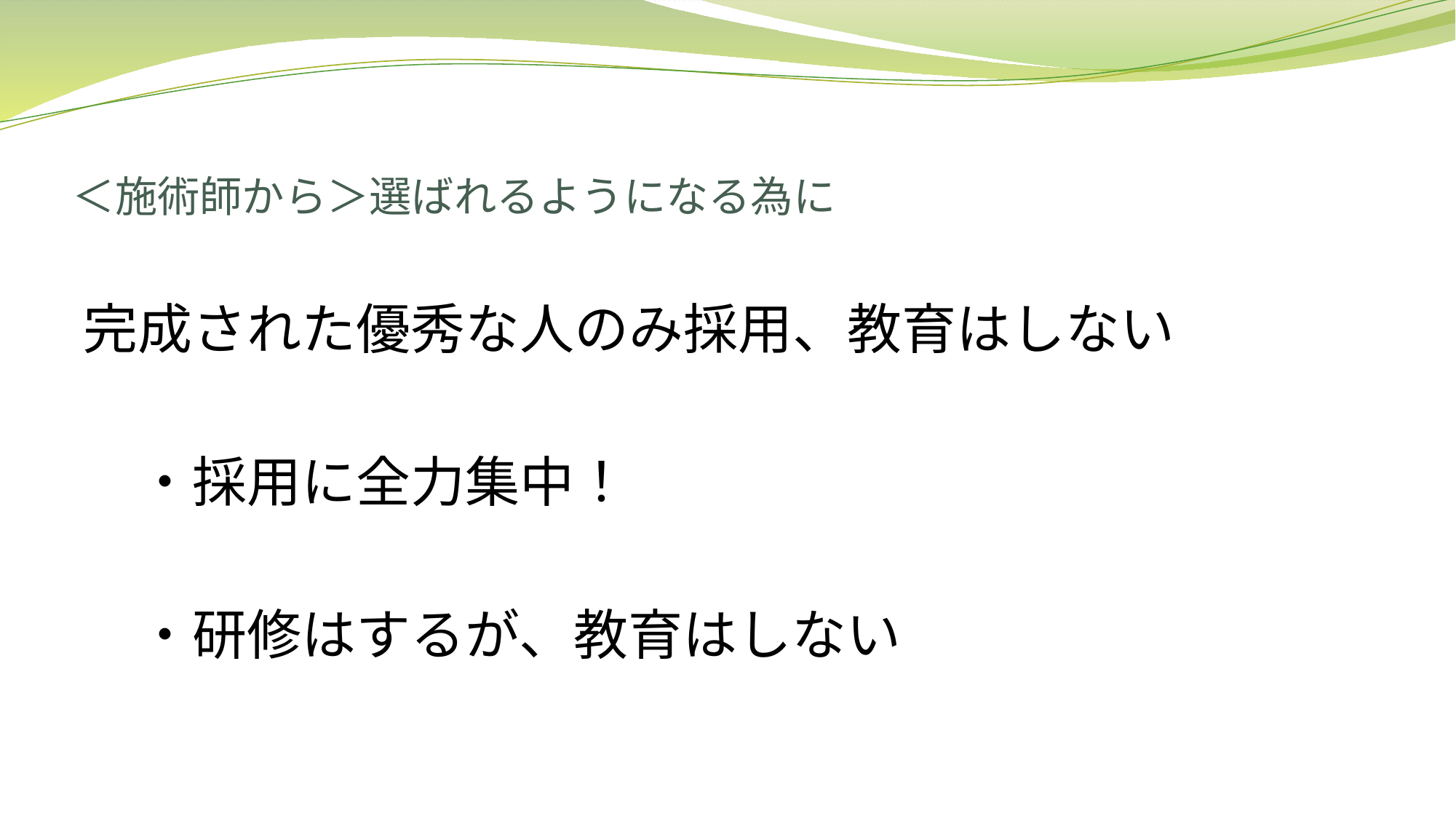

# ＜施術師から＞選ばれるようになる為に

完成された優秀な人のみ採用、教育はしない

　・採用に全力集中！

　・研修はするが、教育はしない